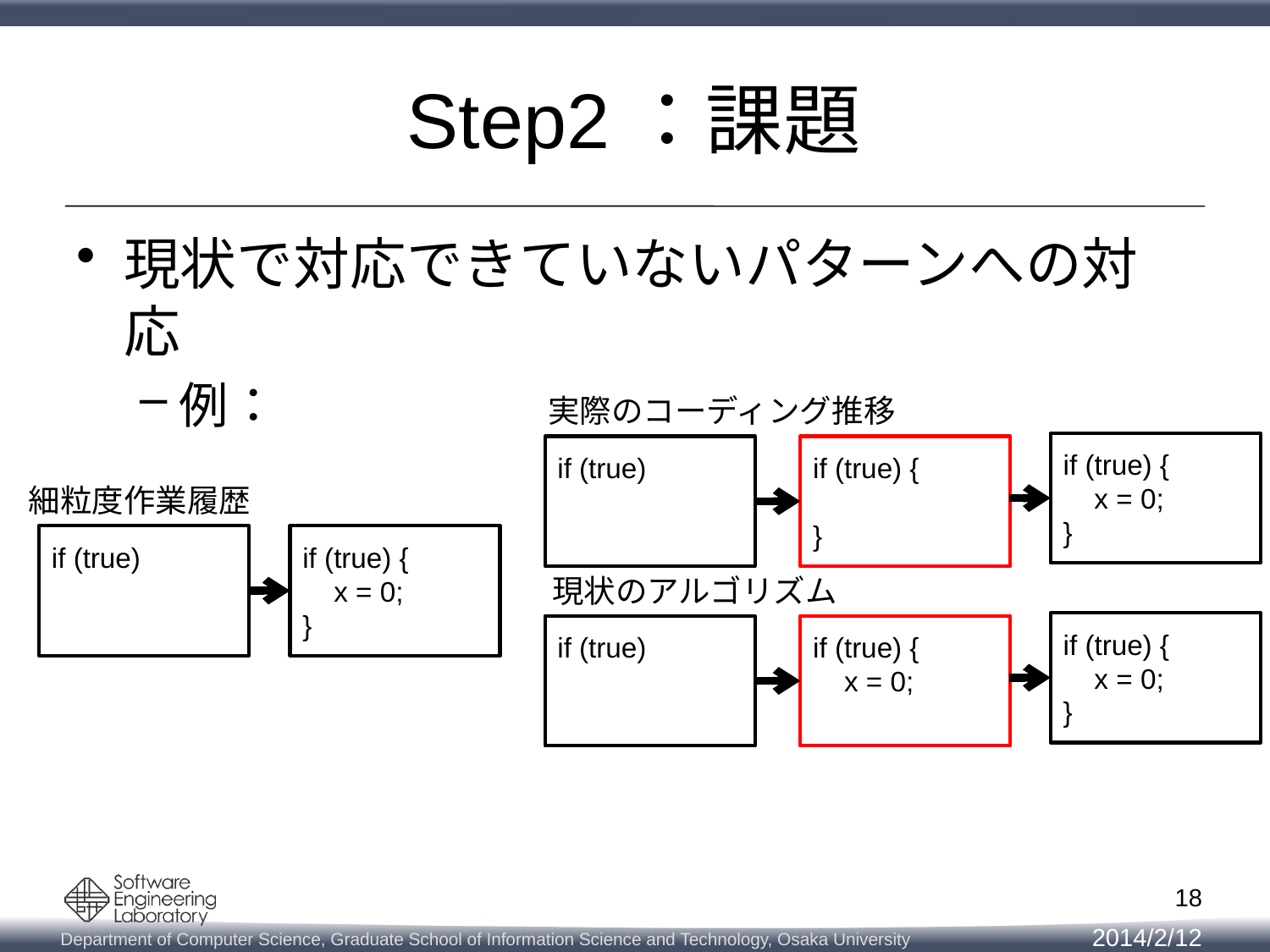

# Step2：課題
現状で対応できていないパターンへの対応
例：

実際のコーディング推移
if (true) {
    x = 0;
}
if (true)

if (true) {

}
細粒度作業履歴
if (true)

if (true) {
    x = 0;
}
現状のアルゴリズム
if (true) {
    x = 0;
}
if (true)

if (true) {
    x = 0;

18
2014/2/12